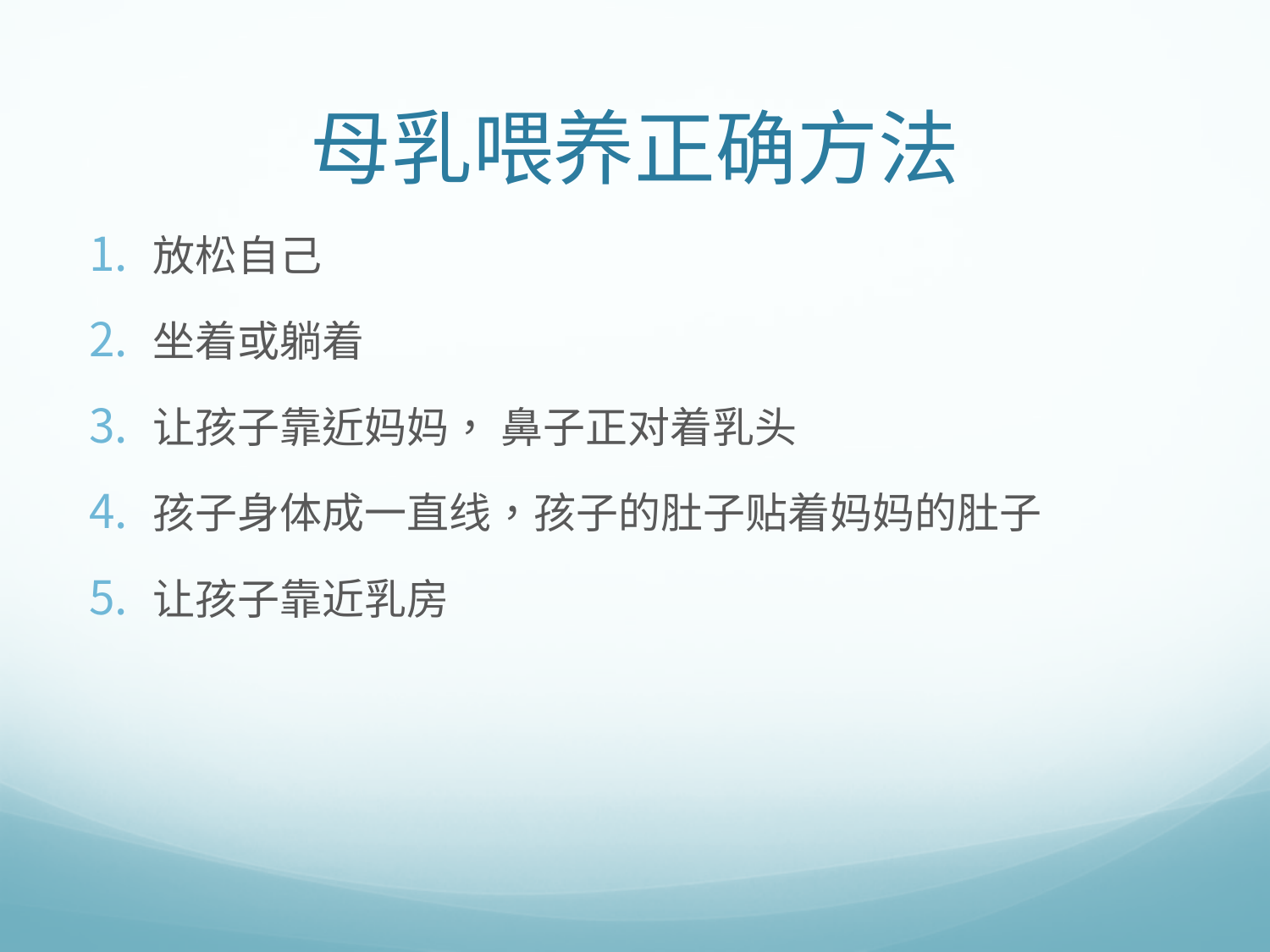

# 母乳喂养正确方法
放松自己
坐着或躺着
让孩子靠近妈妈， 鼻子正对着乳头
孩子身体成一直线，孩子的肚子贴着妈妈的肚子
让孩子靠近乳房